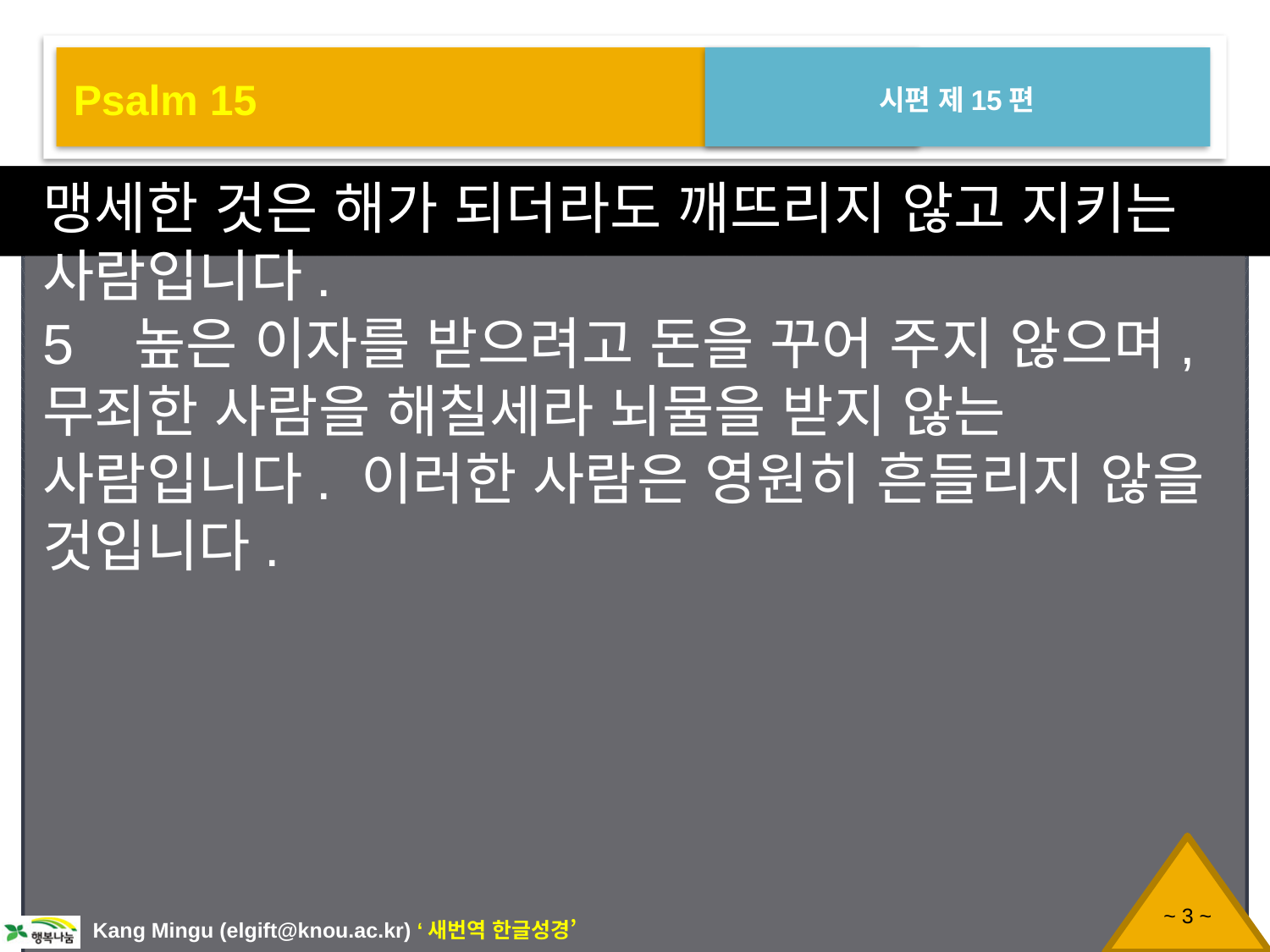

Psalm 15
시편 제15편
맹세한 것은 해가 되더라도 깨뜨리지 않고 지키는 사람입니다.
5   높은 이자를 받으려고 돈을 꾸어 주지 않으며, 무죄한 사람을 해칠세라 뇌물을 받지 않는 사람입니다. 이러한 사람은 영원히 흔들리지 않을 것입니다.